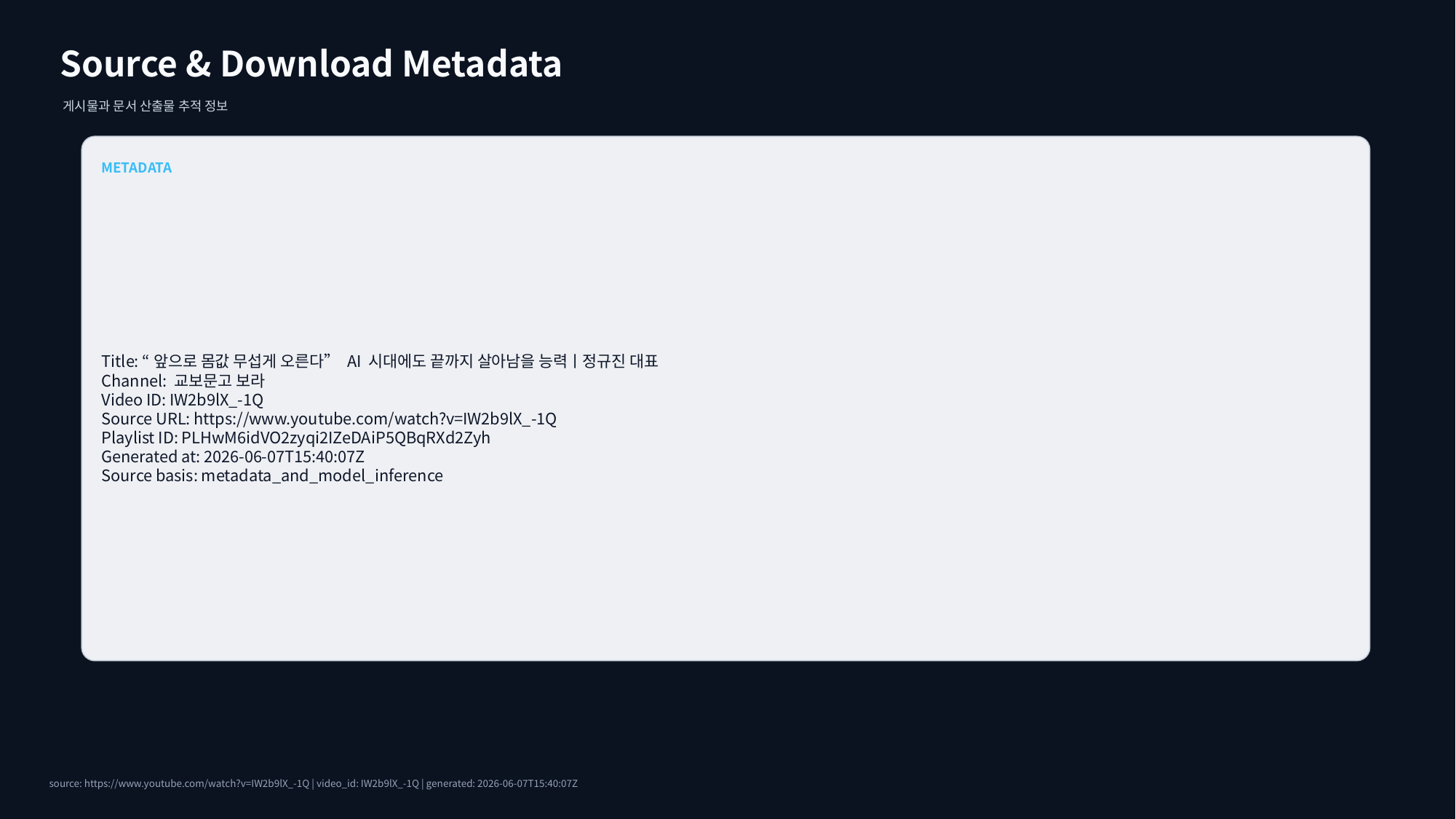

Source & Download Metadata
게시물과 문서 산출물 추적 정보

METADATA
Title: “앞으로 몸값 무섭게 오른다” AI 시대에도 끝까지 살아남을 능력ㅣ정규진 대표
Channel: 교보문고 보라
Video ID: IW2b9lX_-1Q
Source URL: https://www.youtube.com/watch?v=IW2b9lX_-1Q
Playlist ID: PLHwM6idVO2zyqi2IZeDAiP5QBqRXd2Zyh
Generated at: 2026-06-07T15:40:07Z
Source basis: metadata_and_model_inference
source: https://www.youtube.com/watch?v=IW2b9lX_-1Q | video_id: IW2b9lX_-1Q | generated: 2026-06-07T15:40:07Z